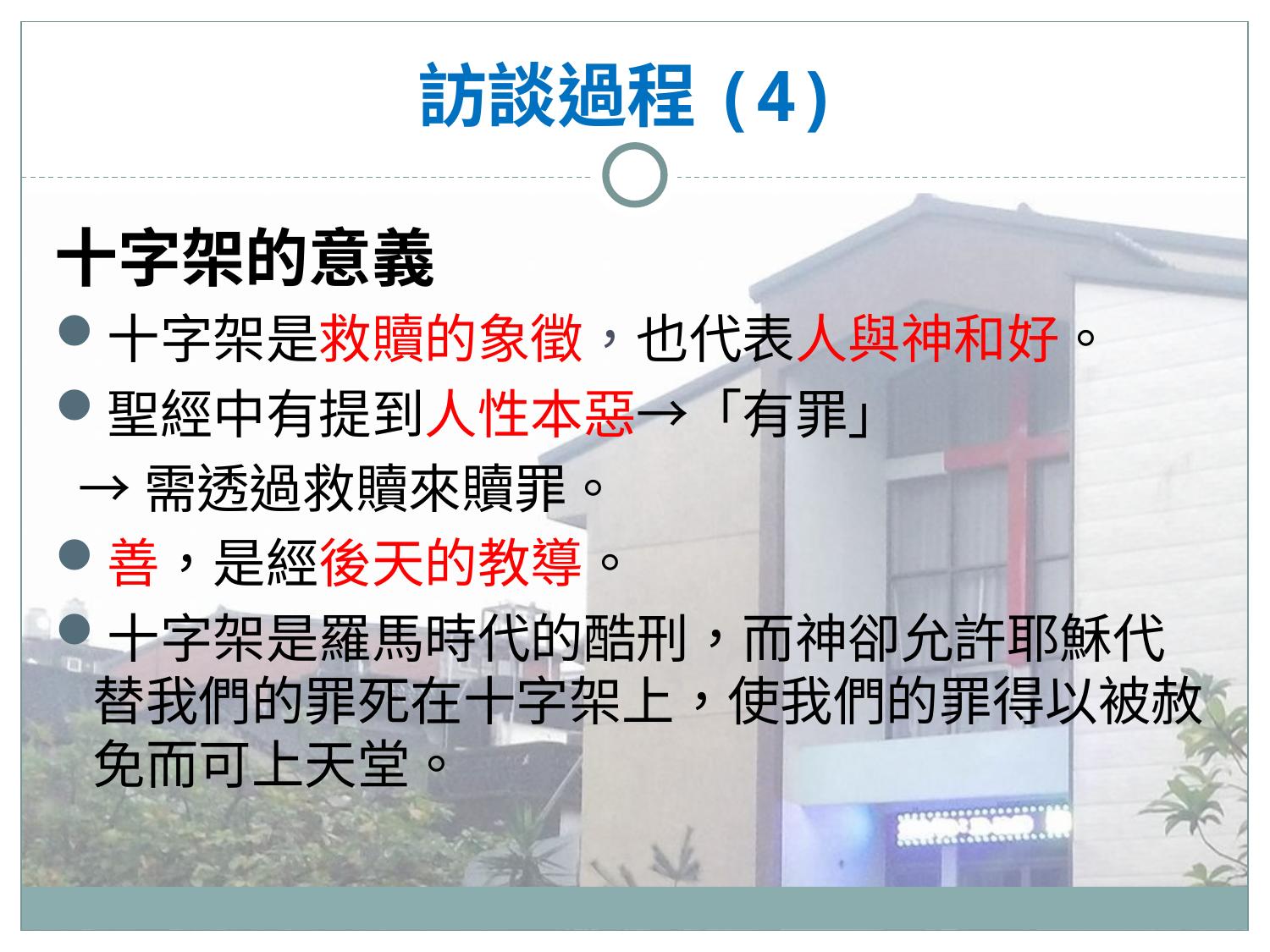

# 訪談過程(4)
十字架的意義
十字架是救贖的象徵，也代表人與神和好。
聖經中有提到人性本惡→「有罪」
  →需透過救贖來贖罪。
善，是經後天的教導。
十字架是羅馬時代的酷刑，而神卻允許耶穌代替我們的罪死在十字架上，使我們的罪得以被赦免而可上天堂。